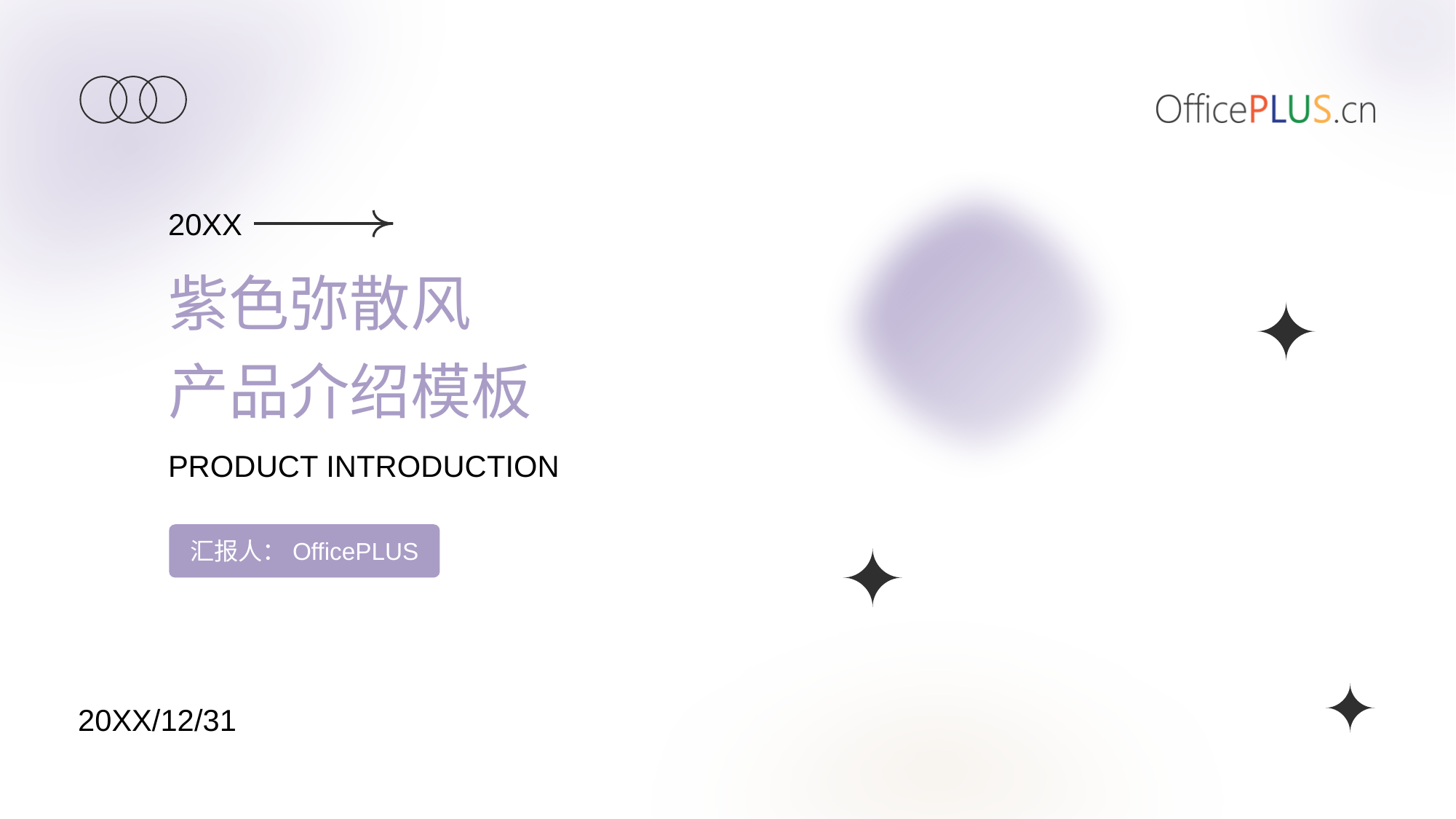

20XX
紫色弥散风
产品介绍模板
PRODUCT INTRODUCTION

汇报人：OfficePLUS
20XX/12/31